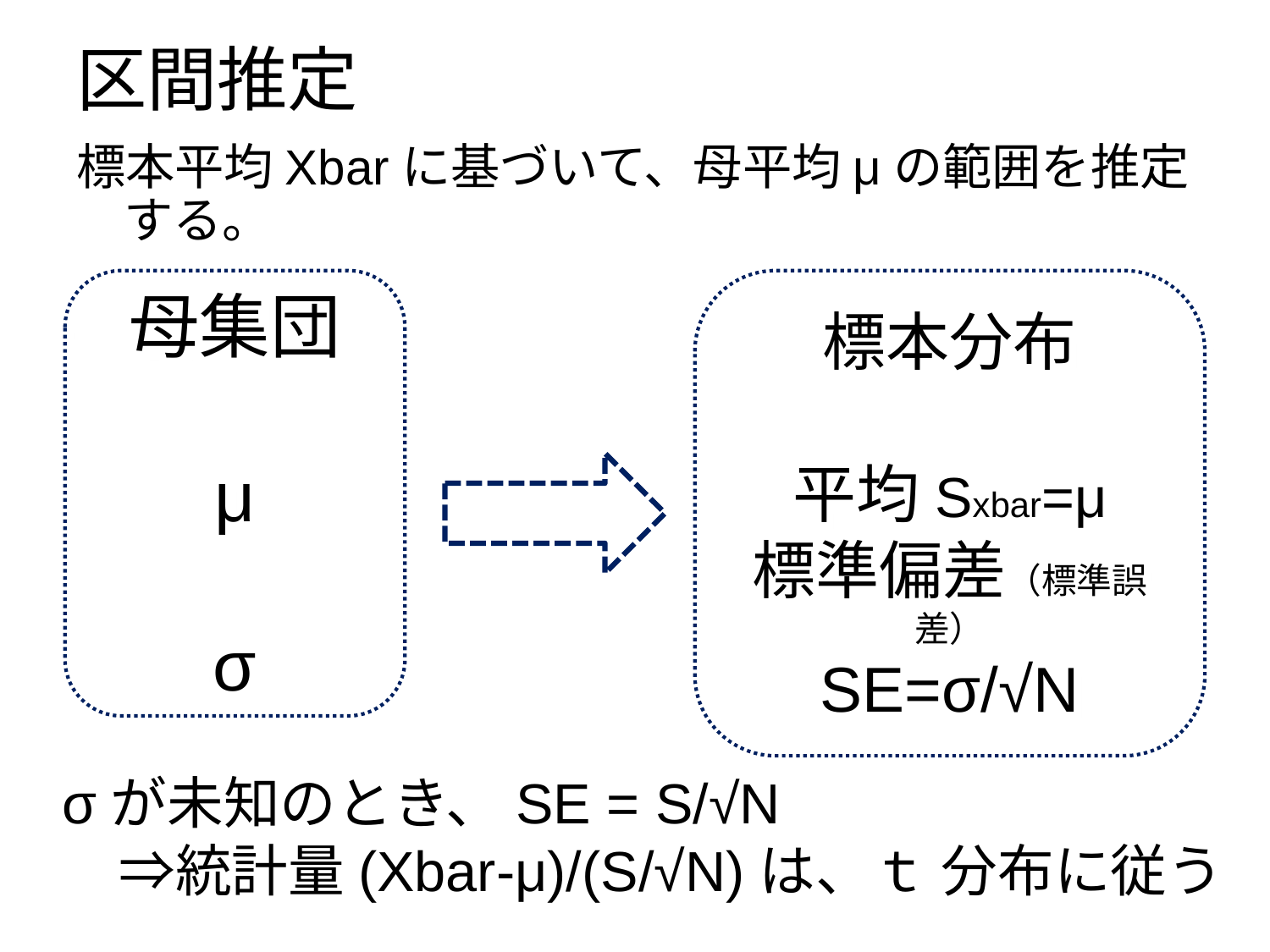

# 区間推定
標本平均Xbarに基づいて、母平均μの範囲を推定する。

母集団

μ

σ
標本分布

平均Sxbar=μ
標準偏差（標準誤差）
SE=σ/√N
著集
σが未知のとき、SE = S/√N
　⇒統計量(Xbar-μ)/(S/√N)は、ｔ 分布に従う